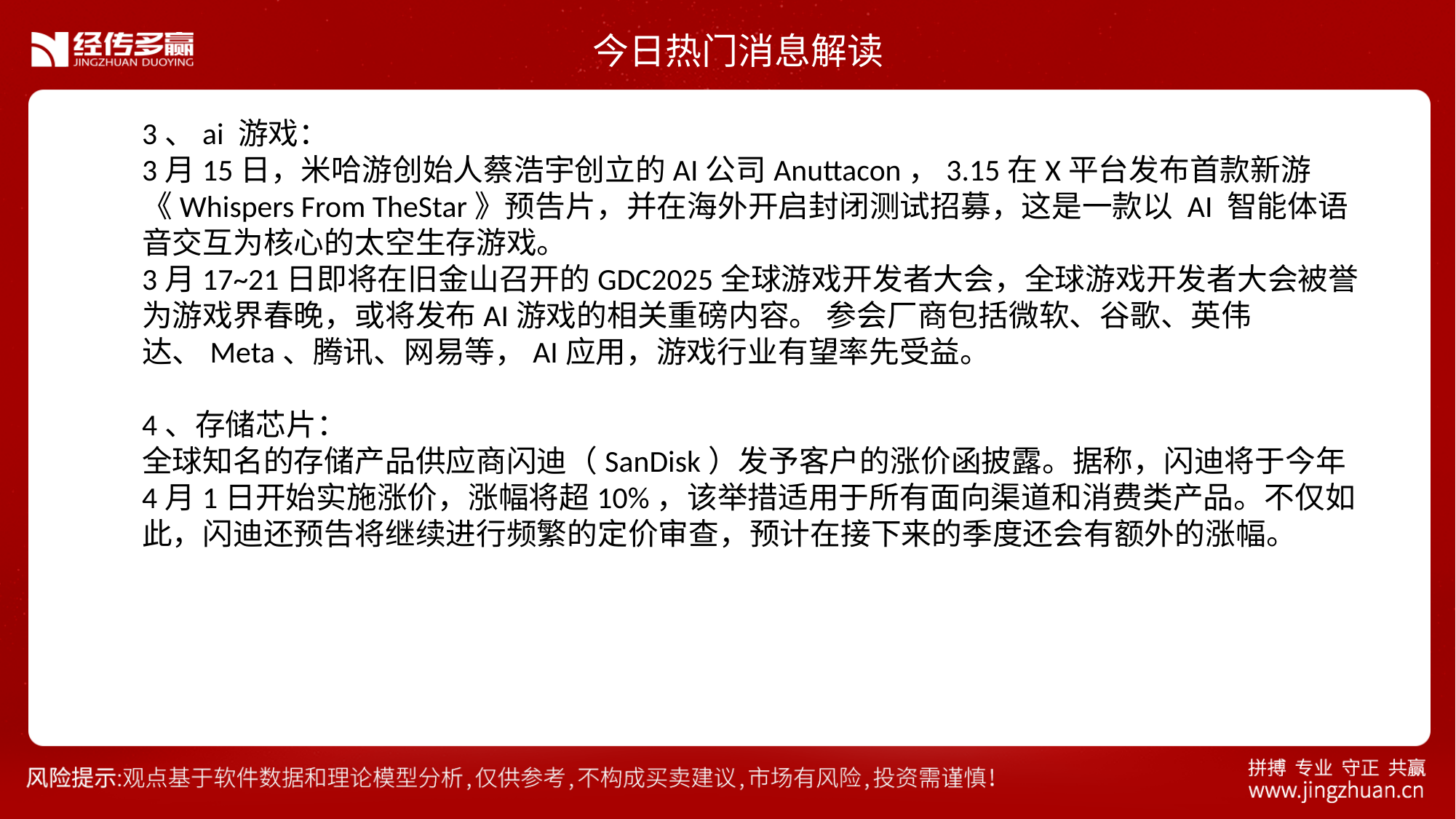

今日热门消息解读
3、ai 游戏：
3月15日，米哈游创始人蔡浩宇创立的AI公司Anuttacon，3.15在X平台发布首款新游《Whispers From TheStar》预告片，并在海外开启封闭测试招募，这是一款以 AI 智能体语音交互为核心的太空生存游戏。
3月17~21日即将在旧金山召开的GDC2025全球游戏开发者大会，全球游戏开发者大会被誉为游戏界春晚，或将发布AI游戏的相关重磅内容。 参会厂商包括微软、谷歌、英伟达、Meta、腾讯、网易等，AI应用，游戏行业有望率先受益。

4、存储芯片：
全球知名的存储产品供应商闪迪（SanDisk）发予客户的涨价函披露。据称，闪迪将于今年4月1日开始实施涨价，涨幅将超10%，该举措适用于所有面向渠道和消费类产品。不仅如此，闪迪还预告将继续进行频繁的定价审查，预计在接下来的季度还会有额外的涨幅。